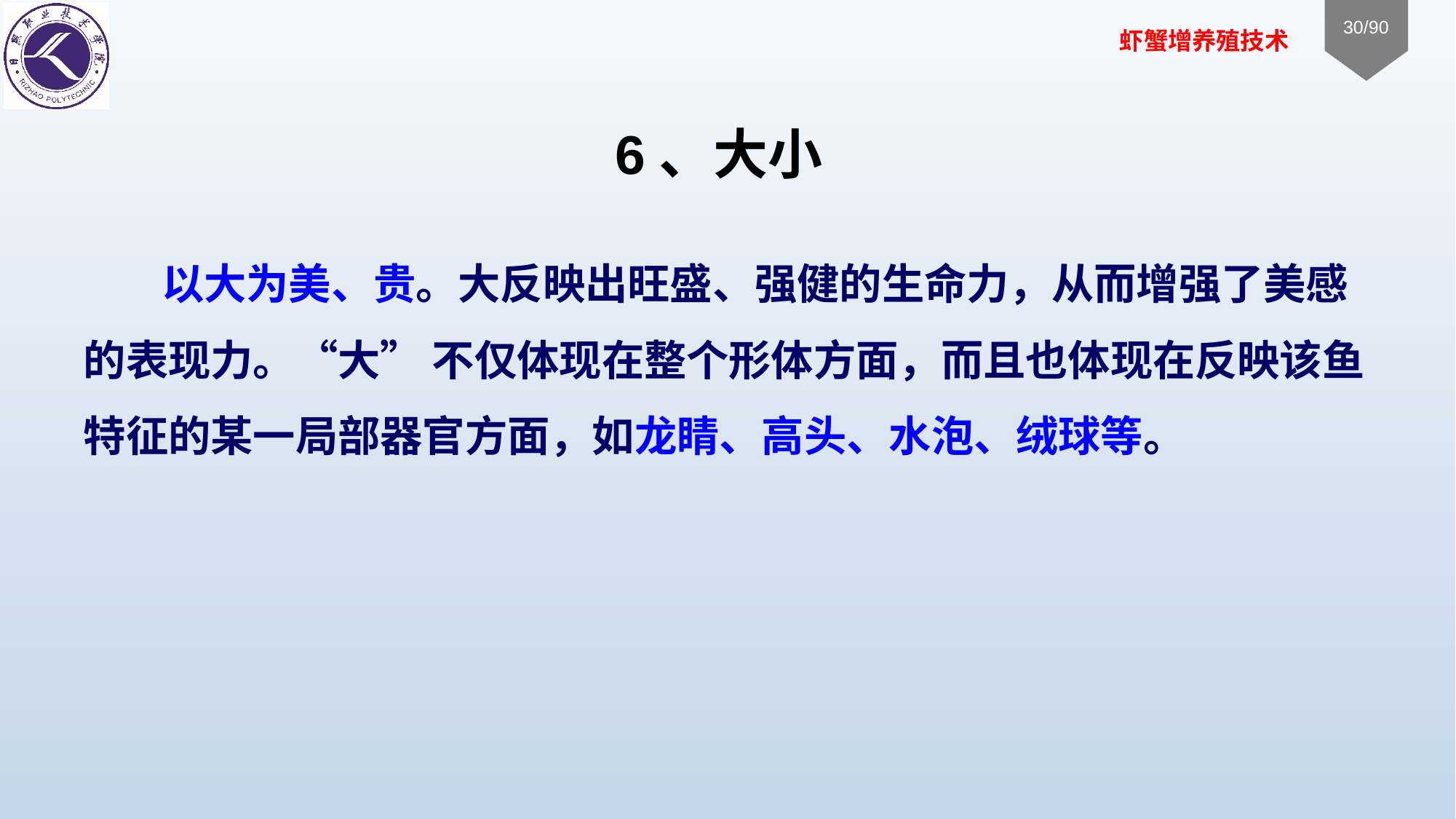

# 6、大小
　以大为美、贵。大反映出旺盛、强健的生命力，从而增强了美感的表现力。“大” 不仅体现在整个形体方面，而且也体现在反映该鱼特征的某一局部器官方面，如龙睛、高头、水泡、绒球等。